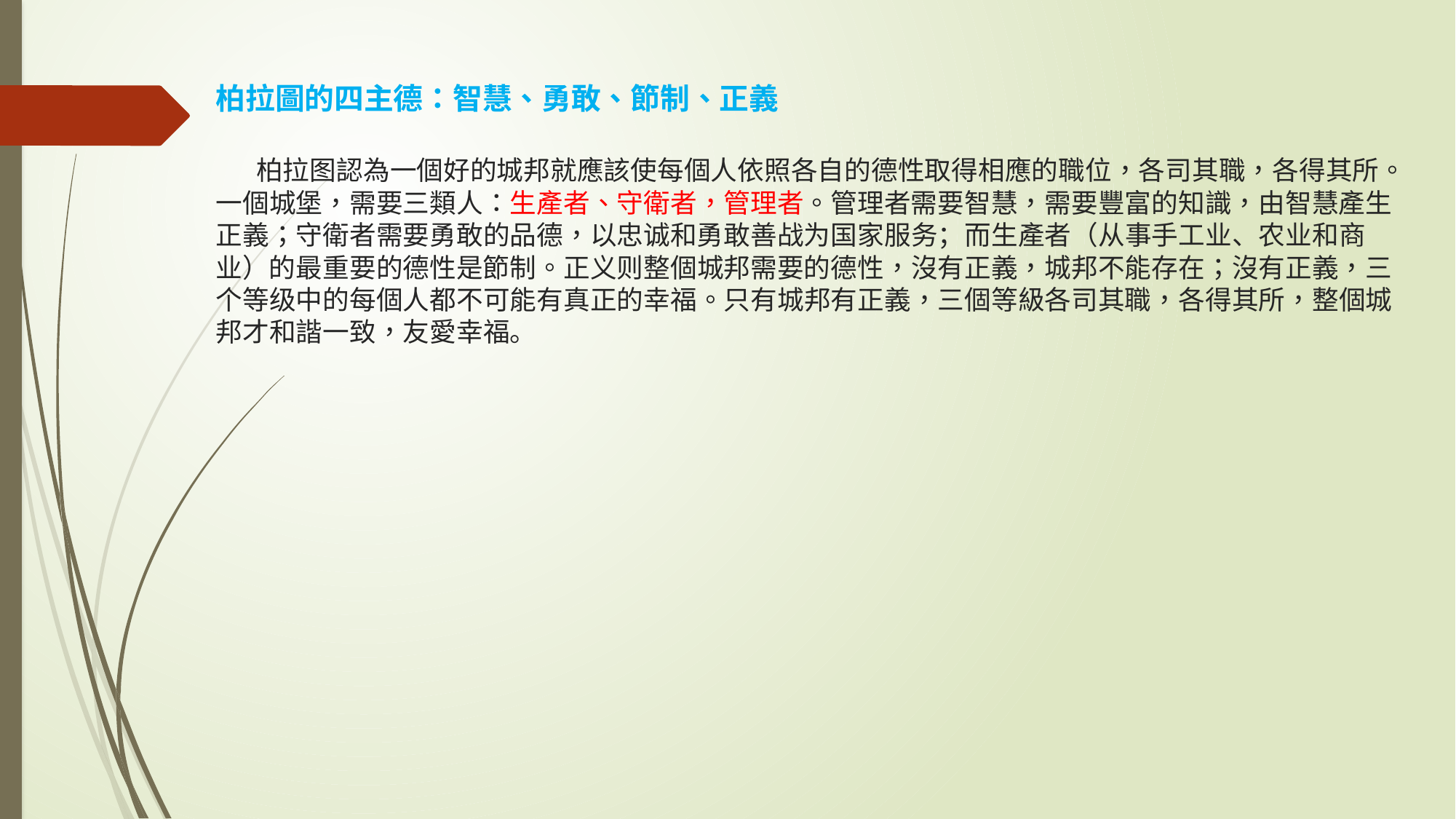

# 柏拉圖的四主德：智慧、勇敢、節制、正義 柏拉图認為一個好的城邦就應該使每個人依照各自的德性取得相應的職位，各司其職，各得其所。一個城堡，需要三類人：生產者、守衛者，管理者。管理者需要智慧，需要豐富的知識，由智慧產生正義；守衛者需要勇敢的品德，以忠诚和勇敢善战为国家服务；而生產者（从事手工业、农业和商业）的最重要的德性是節制。正义则整個城邦需要的德性，沒有正義，城邦不能存在；沒有正義，三个等级中的每個人都不可能有真正的幸福。只有城邦有正義，三個等級各司其職，各得其所，整個城邦才和諧一致，友愛幸福。